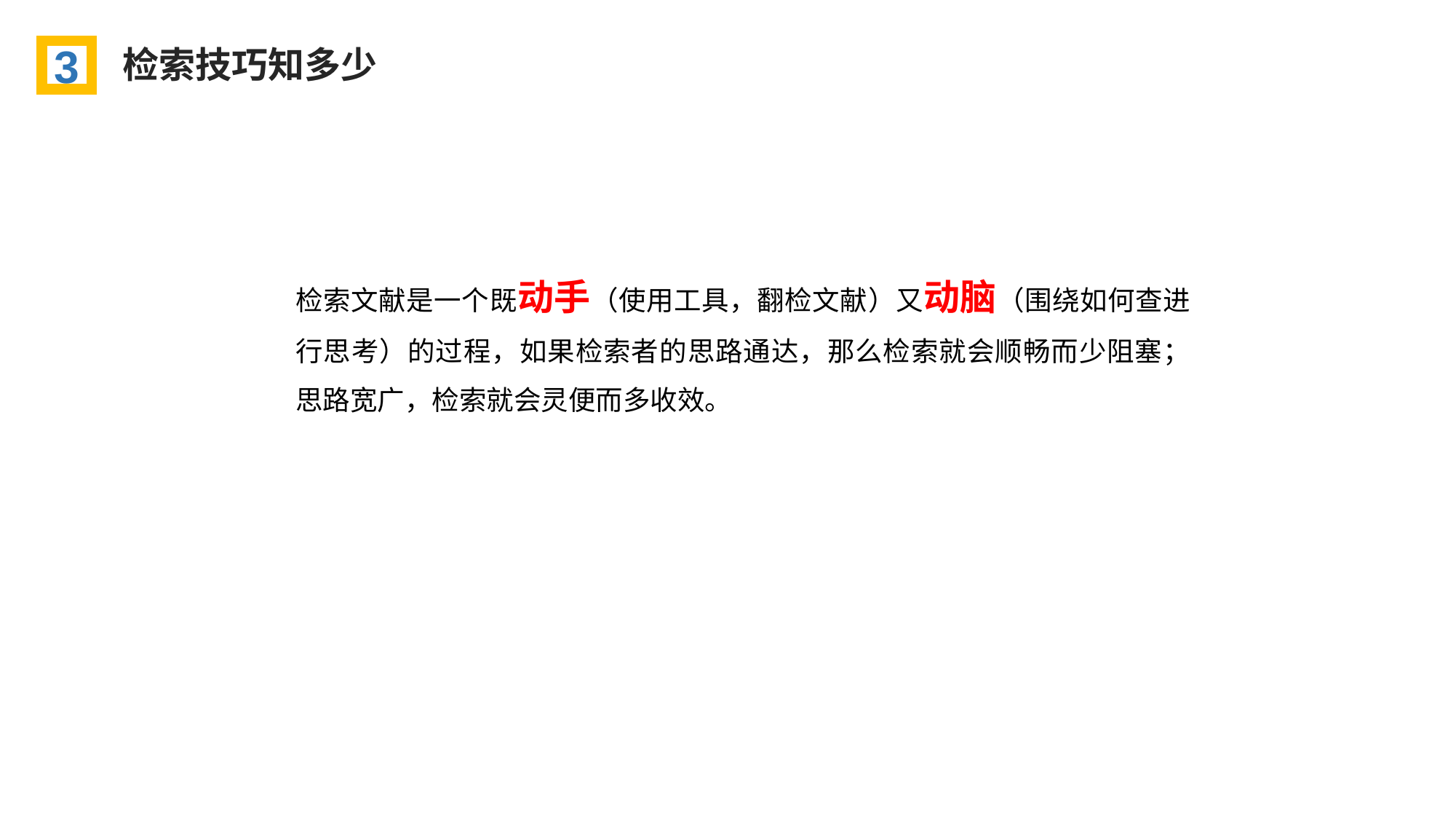

检索技巧知多少
3
检索文献是一个既动手（使用工具，翻检文献）又动脑（围绕如何查进行思考）的过程，如果检索者的思路通达，那么检索就会顺畅而少阻塞；思路宽广，检索就会灵便而多收效。